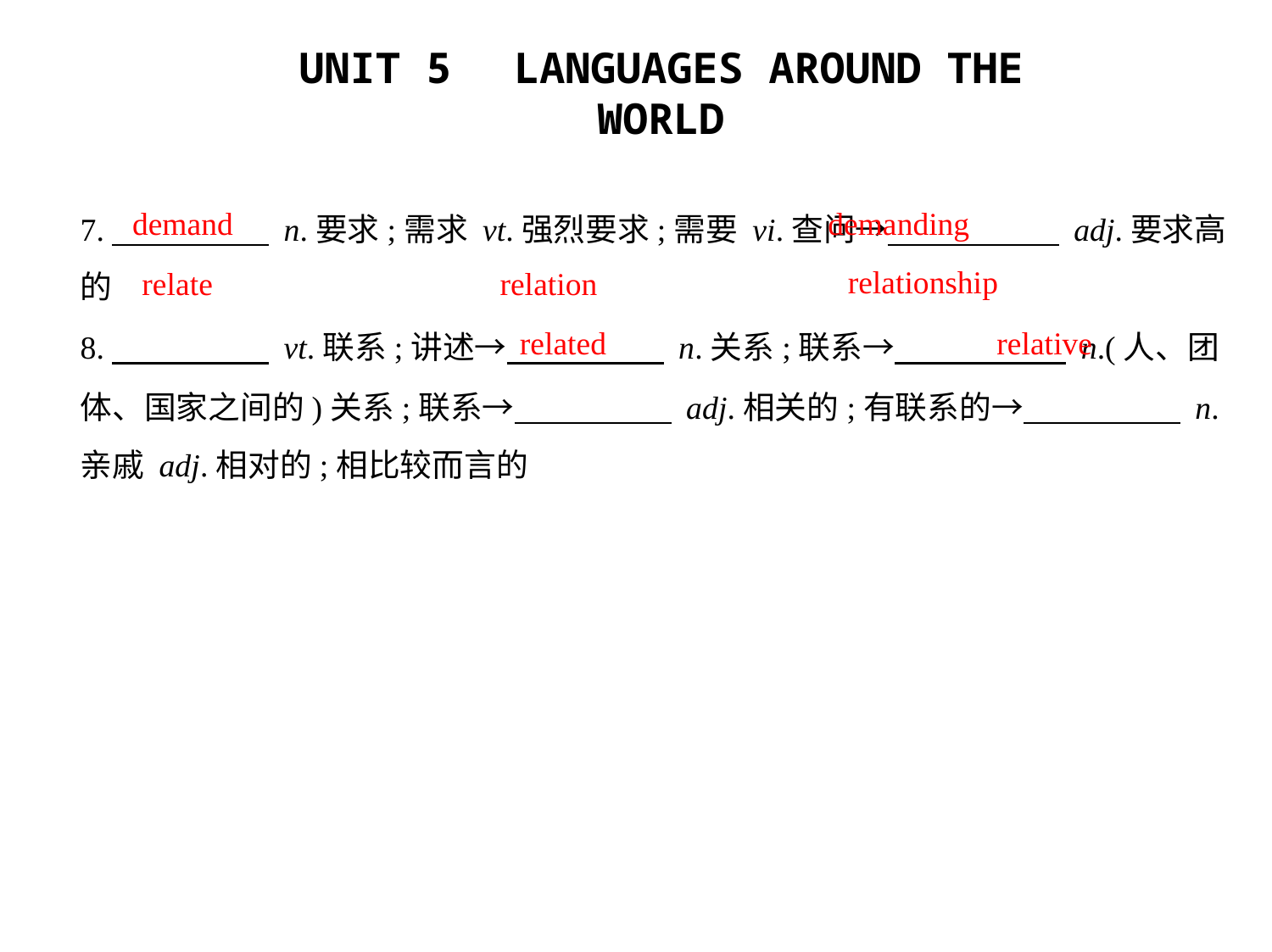

7.　　　　     n.要求;需求 vt.强烈要求;需要 vi.查问→　　　  　     adj.要求高的
8.　　　　     vt.联系;讲述→　　　　     n.关系;联系→　　　  　     n.(人、团
体、国家之间的)关系;联系→　　　　     adj.相关的;有联系的→　　　　     n.
亲戚 adj.相对的;相比较而言的
demand
demanding
relationship
relate
relation
related
relative